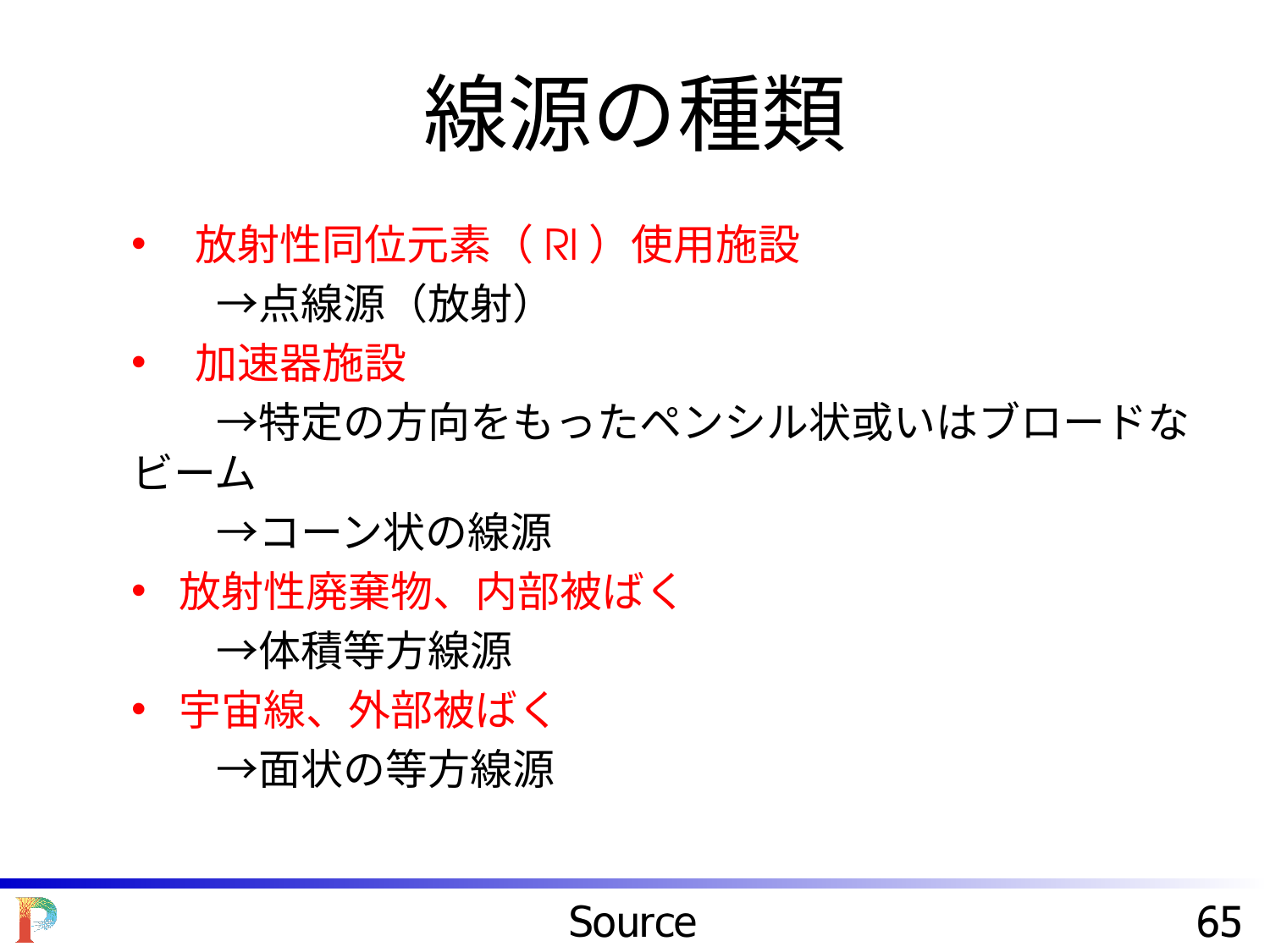

# 線源の種類
放射性同位元素（RI）使用施設
　　→点線源（放射）
加速器施設
　　→特定の方向をもったペンシル状或いはブロードなビーム
　　→コーン状の線源
放射性廃棄物、内部被ばく
　　→体積等方線源
宇宙線、外部被ばく
　　→面状の等方線源
Source